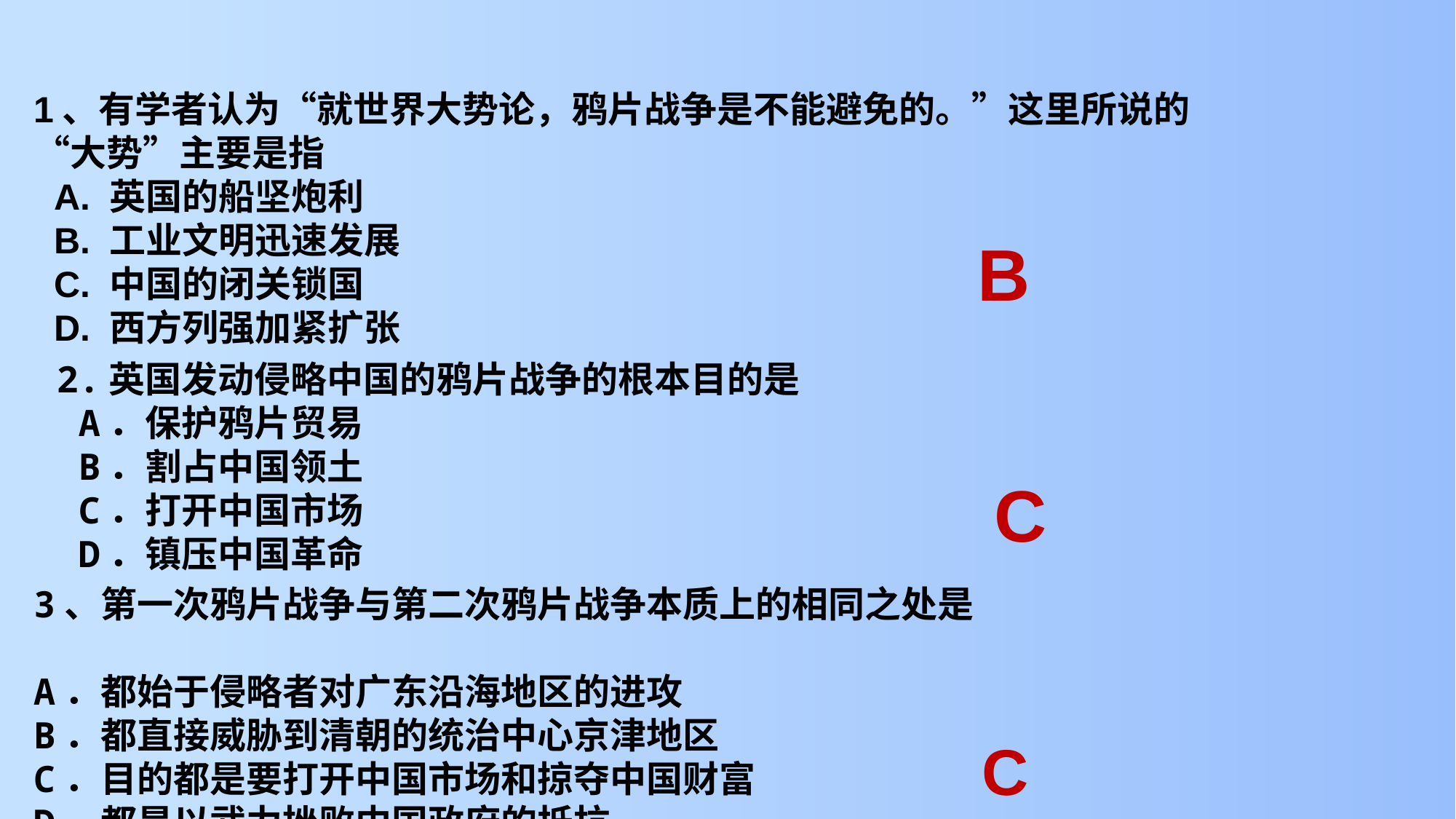

1、有学者认为“就世界大势论，鸦片战争是不能避免的。”这里所说的“大势”主要是指
  A. 英国的船坚炮利
  B. 工业文明迅速发展
  C. 中国的闭关锁国
  D. 西方列强加紧扩张
B
2.英国发动侵略中国的鸦片战争的根本目的是
 A．保护鸦片贸易
 B．割占中国领土
 C．打开中国市场
 D．镇压中国革命
C
3、第一次鸦片战争与第二次鸦片战争本质上的相同之处是
A．都始于侵略者对广东沿海地区的进攻
B．都直接威胁到清朝的统治中心京津地区
C．目的都是要打开中国市场和掠夺中国财富
D．都是以武力挫败中国政府的抵抗
C